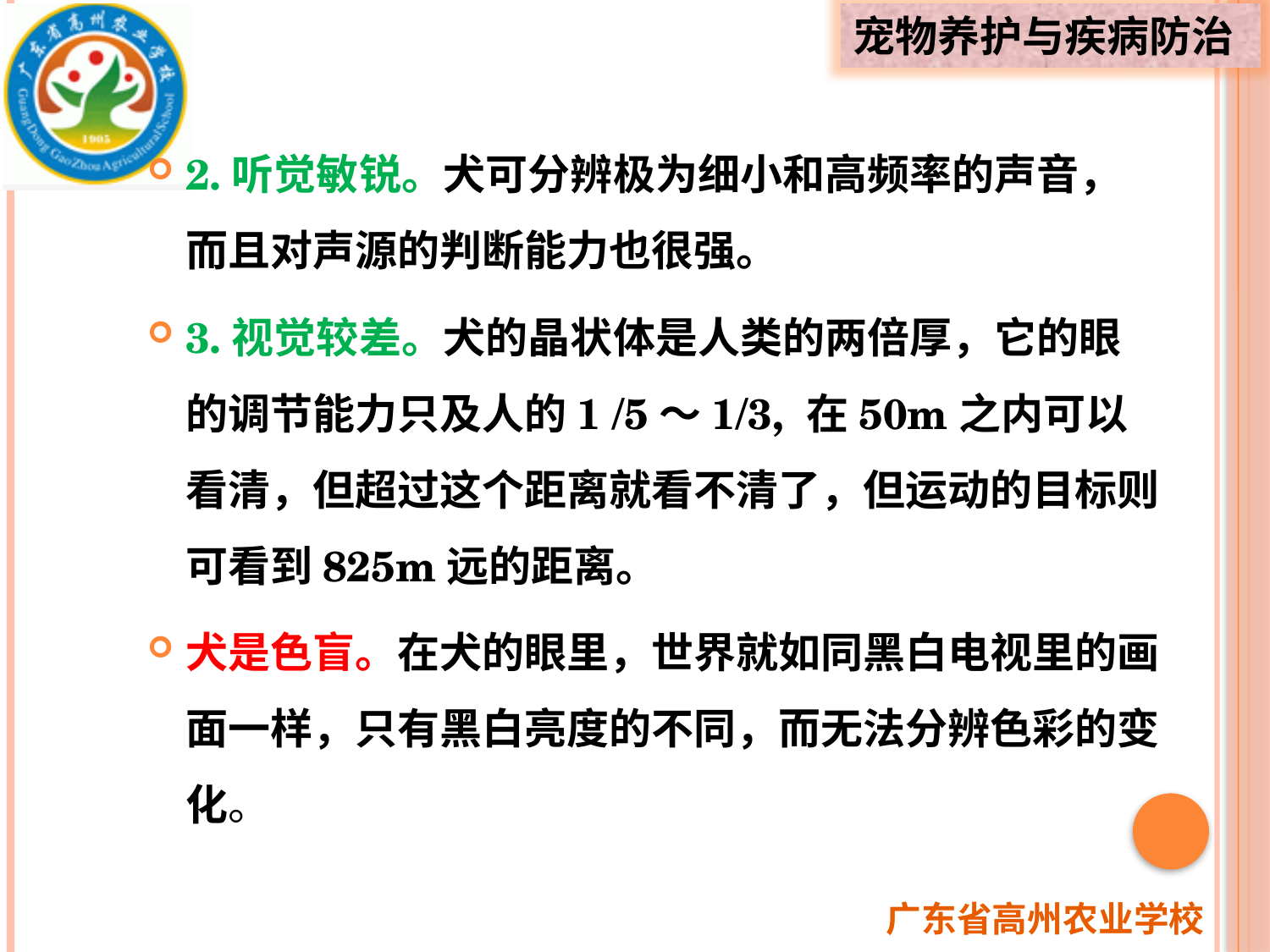

2.听觉敏锐。犬可分辨极为细小和高频率的声音，而且对声源的判断能力也很强。
3.视觉较差。犬的晶状体是人类的两倍厚，它的眼的调节能力只及人的1 /5〜1/3, 在50m之内可以看清，但超过这个距离就看不清了，但运动的目标则可看到825m远的距离。
犬是色盲。在犬的眼里，世界就如同黑白电视里的画面一样，只有黑白亮度的不同，而无法分辨色彩的变化。